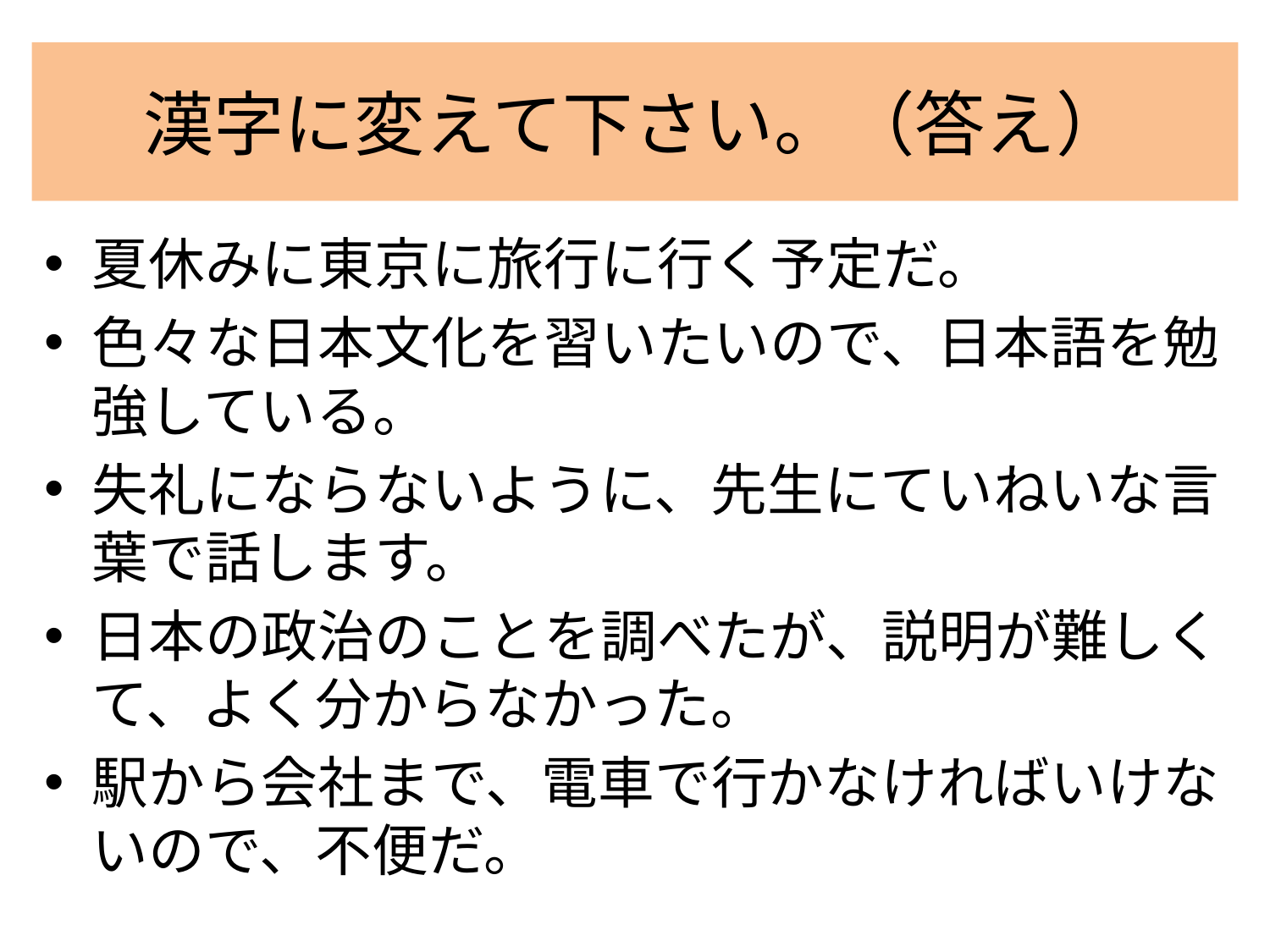

# 漢字に変えて下さい。（答え）
夏休みに東京に旅行に行く予定だ。
色々な日本文化を習いたいので、日本語を勉強している。
失礼にならないように、先生にていねいな言葉で話します。
日本の政治のことを調べたが、説明が難しくて、よく分からなかった。
駅から会社まで、電車で行かなければいけないので、不便だ。